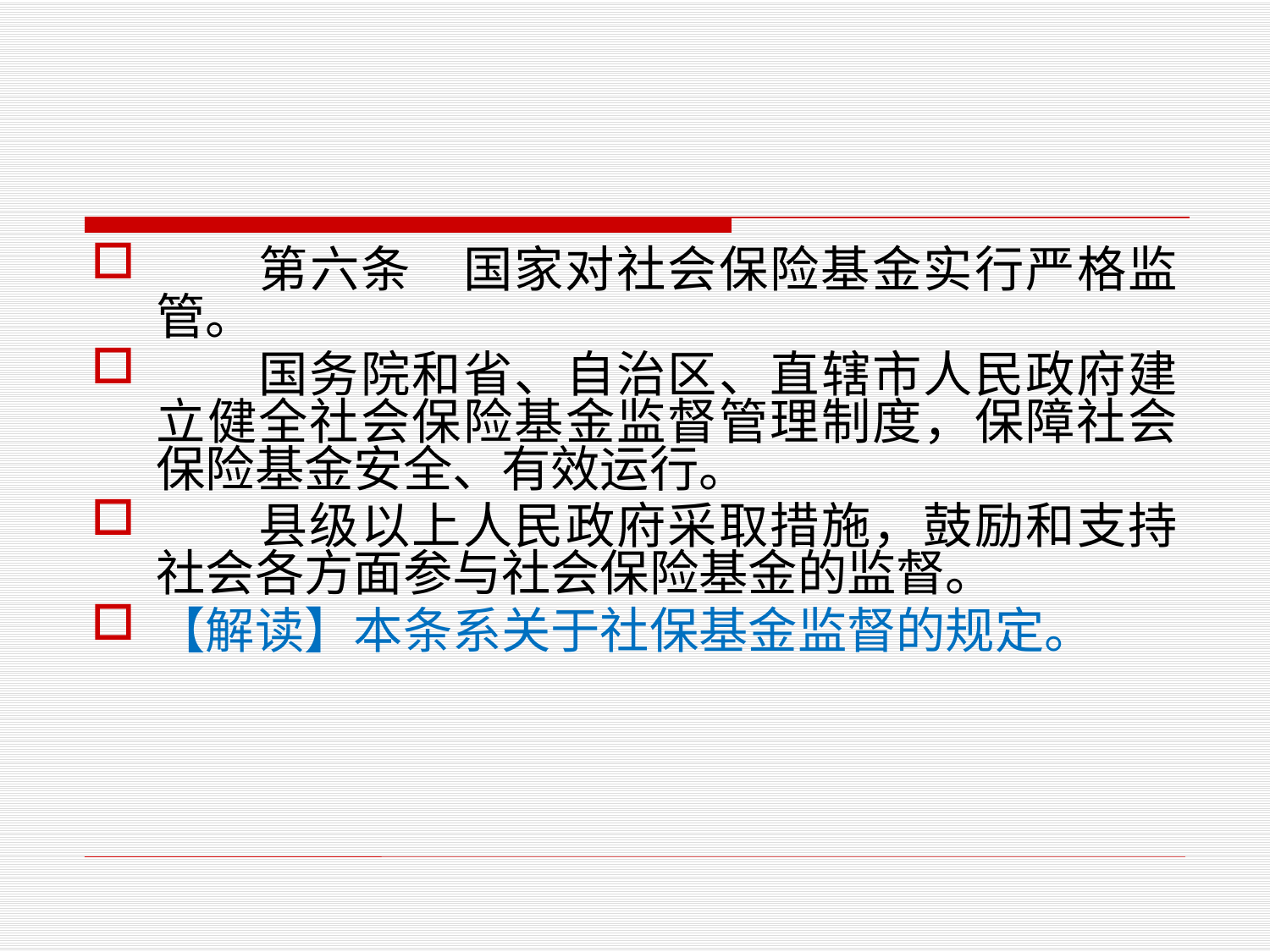

第六条　国家对社会保险基金实行严格监管。
　　国务院和省、自治区、直辖市人民政府建立健全社会保险基金监督管理制度，保障社会保险基金安全、有效运行。
　　县级以上人民政府采取措施，鼓励和支持社会各方面参与社会保险基金的监督。
【解读】本条系关于社保基金监督的规定。